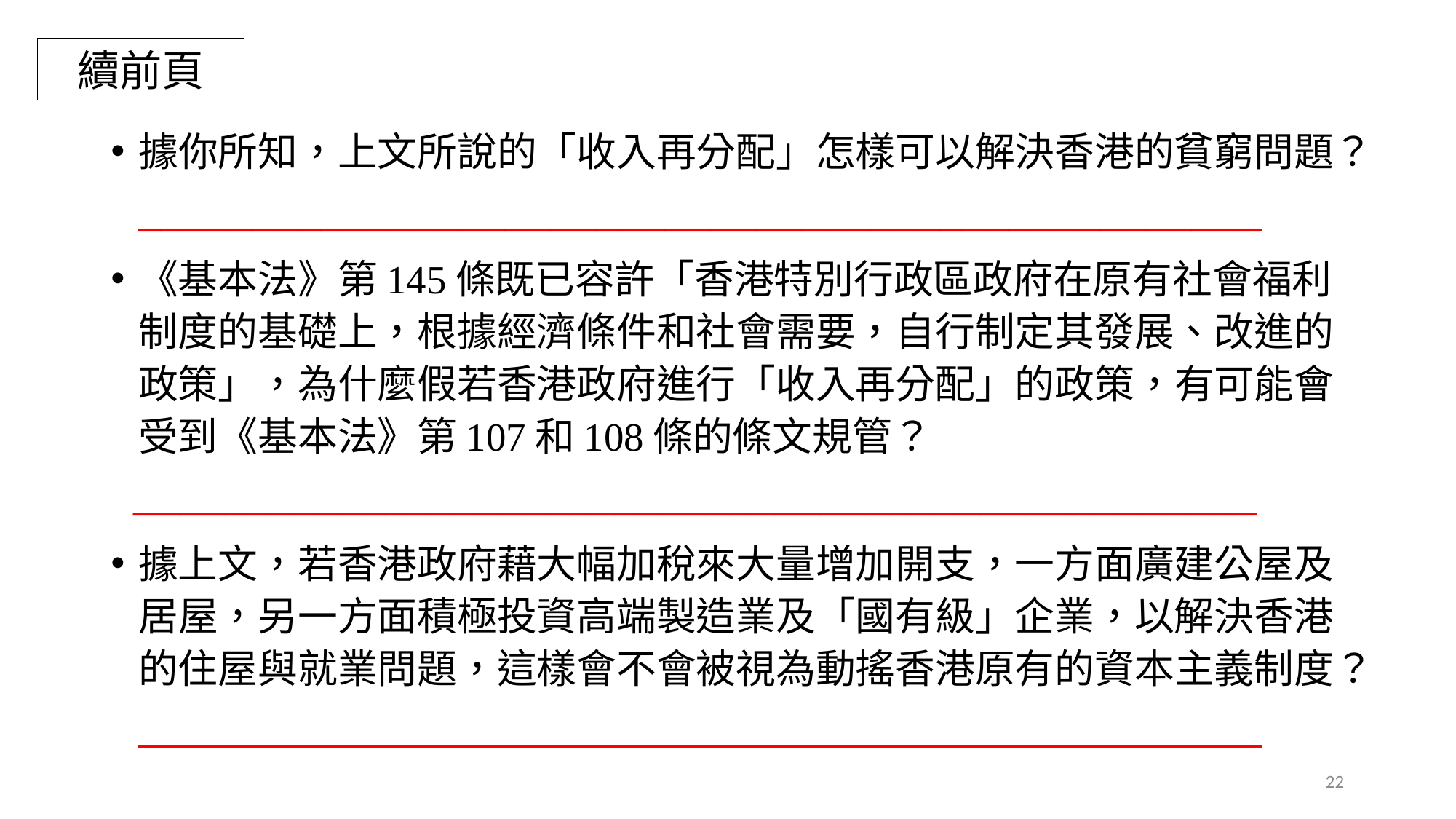

續前頁
據你所知，上文所說的「收入再分配」怎樣可以解決香港的貧窮問題？_________________________________________________
《基本法》第145條既已容許「香港特別行政區政府在原有社會福利制度的基礎上，根據經濟條件和社會需要，自行制定其發展、改進的政策」，為什麼假若香港政府進行「收入再分配」的政策，有可能會受到《基本法》第107和108條的條文規管？
  _________________________________________________
據上文，若香港政府藉大幅加稅來大量增加開支，一方面廣建公屋及居屋，另一方面積極投資高端製造業及「國有級」企業，以解決香港的住屋與就業問題，這樣會不會被視為動搖香港原有的資本主義制度？_________________________________________________

22